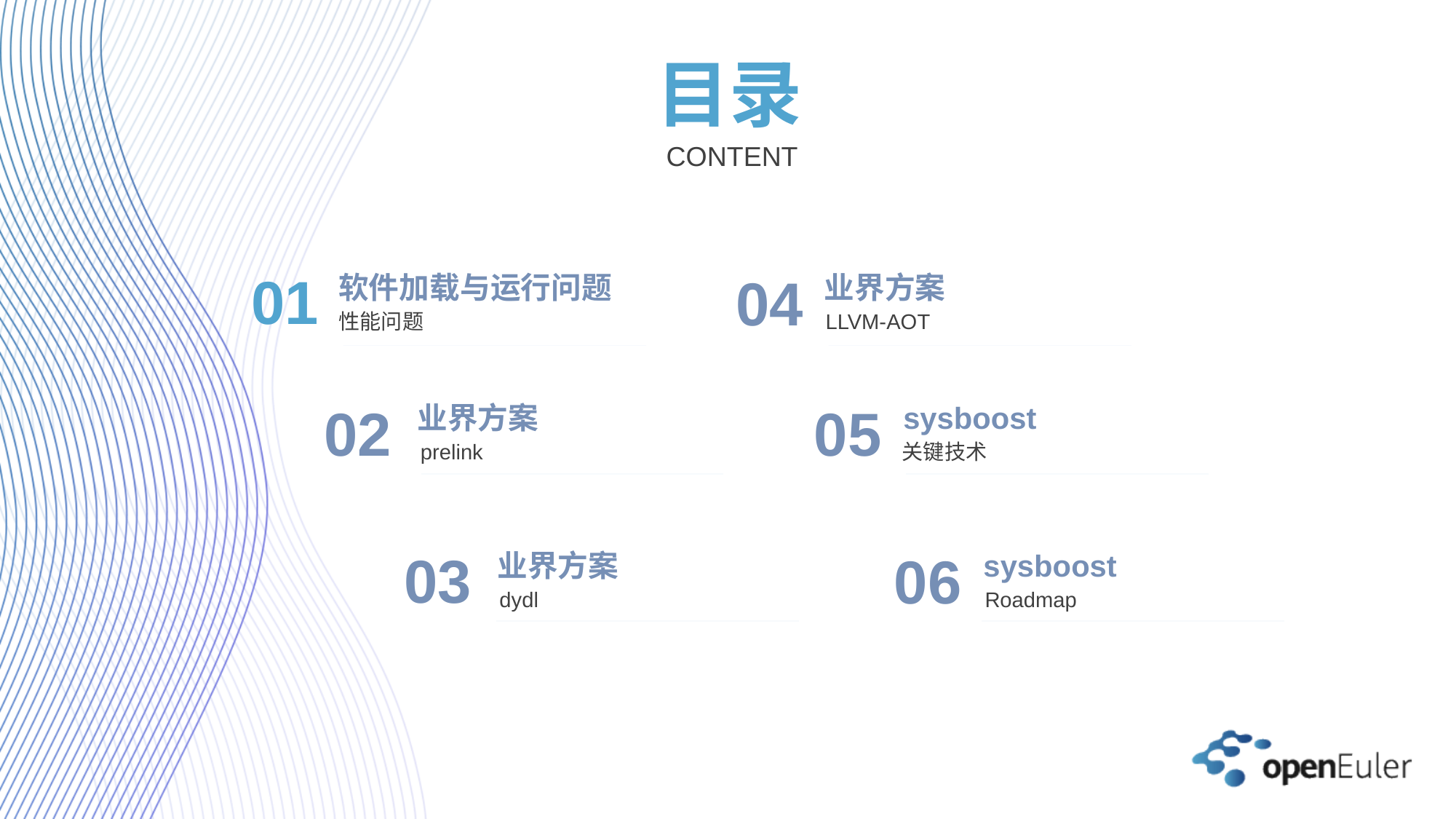

目录
CONTENT
01
04
软件加载与运行问题
业界方案
性能问题
LLVM-AOT
02
05
业界方案
sysboost
prelink
关键技术
03
06
业界方案
sysboost
dydl
Roadmap